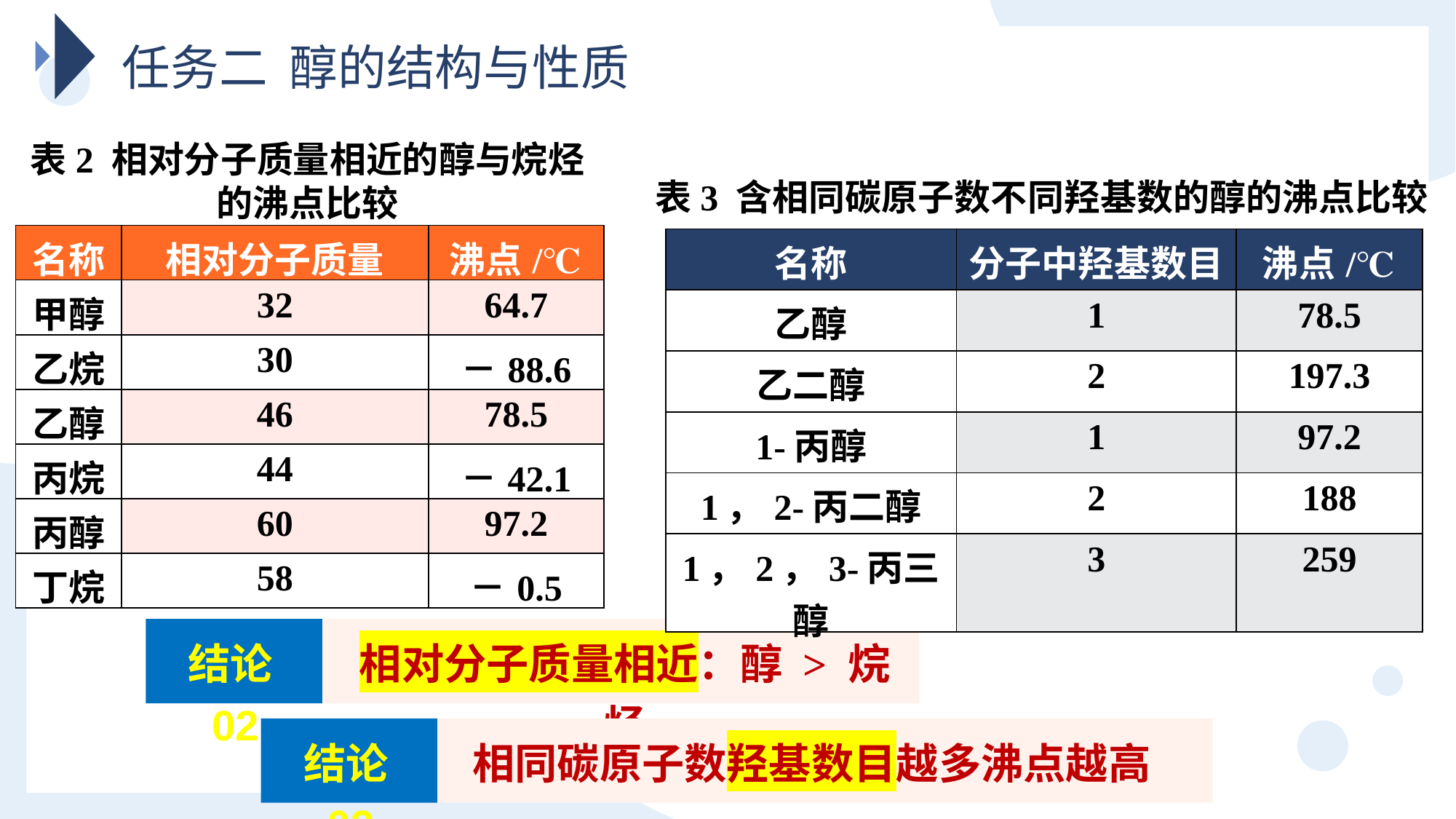

任务二  醇的结构与性质

表2 相对分子质量相近的醇与烷烃的沸点比较
表3 含相同碳原子数不同羟基数的醇的沸点比较
| 名称 | 相对分子质量 | 沸点/℃ |
| --- | --- | --- |
| 甲醇 | 32 | 64.7 |
| 乙烷 | 30 | －88.6 |
| 乙醇 | 46 | 78.5 |
| 丙烷 | 44 | －42.1 |
| 丙醇 | 60 | 97.2 |
| 丁烷 | 58 | －0.5 |
| 名称 | 分子中羟基数目 | 沸点/℃ |
| --- | --- | --- |
| 乙醇 | 1 | 78.5 |
| 乙二醇 | 2 | 197.3 |
| 1-丙醇 | 1 | 97.2 |
| 1，2-丙二醇 | 2 | 188 |
| 1，2，3-丙三醇 | 3 | 259 |

相对分子质量相近：醇 > 烷烃
结论02

相同碳原子数羟基数目越多沸点越高
结论03